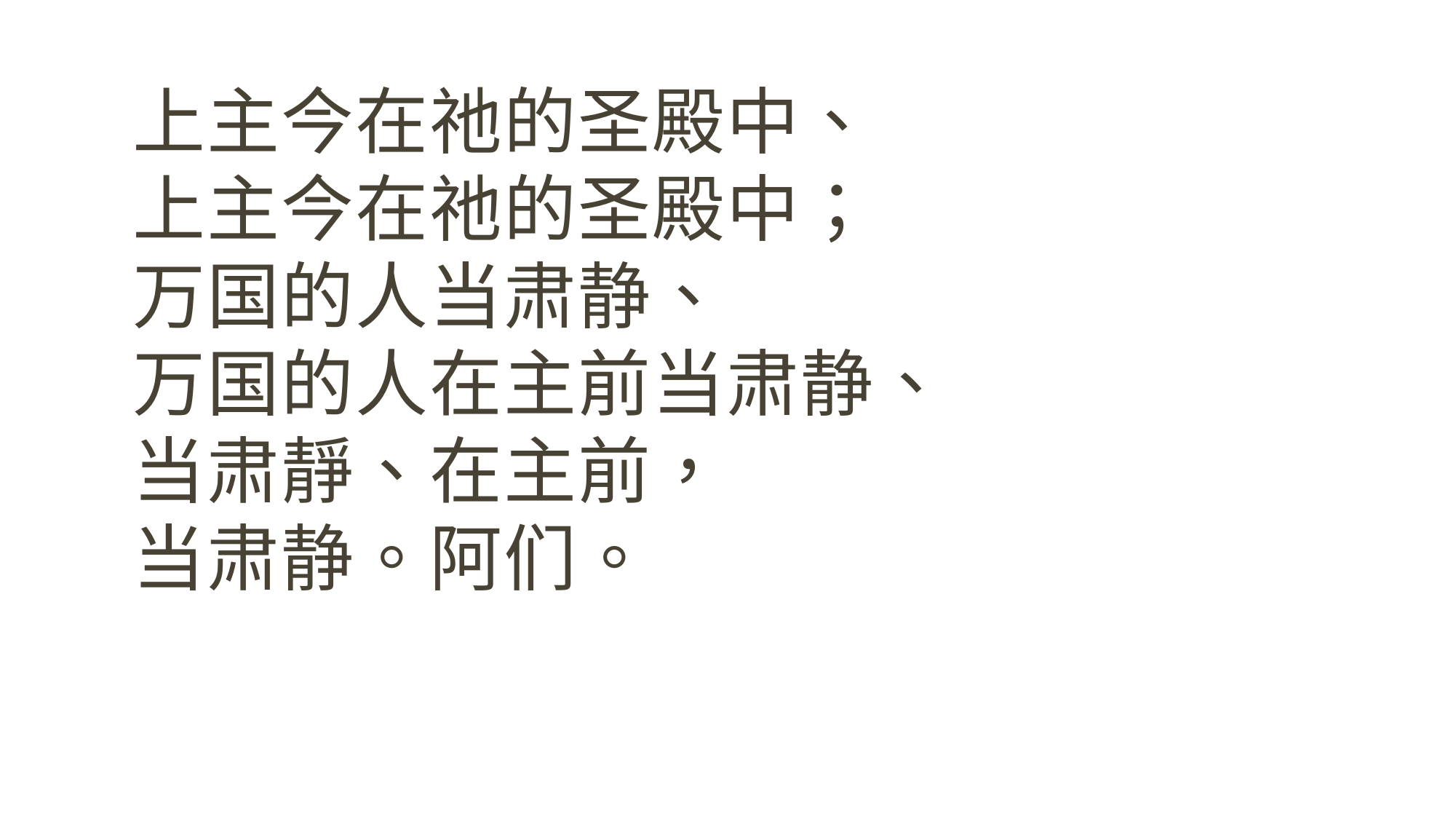

# 上主今在祂的圣殿中、 上主今在祂的圣殿中； 万国的人当肃静、 万国的人在主前当肃静、 当肃靜、在主前， 当肃静。阿们。